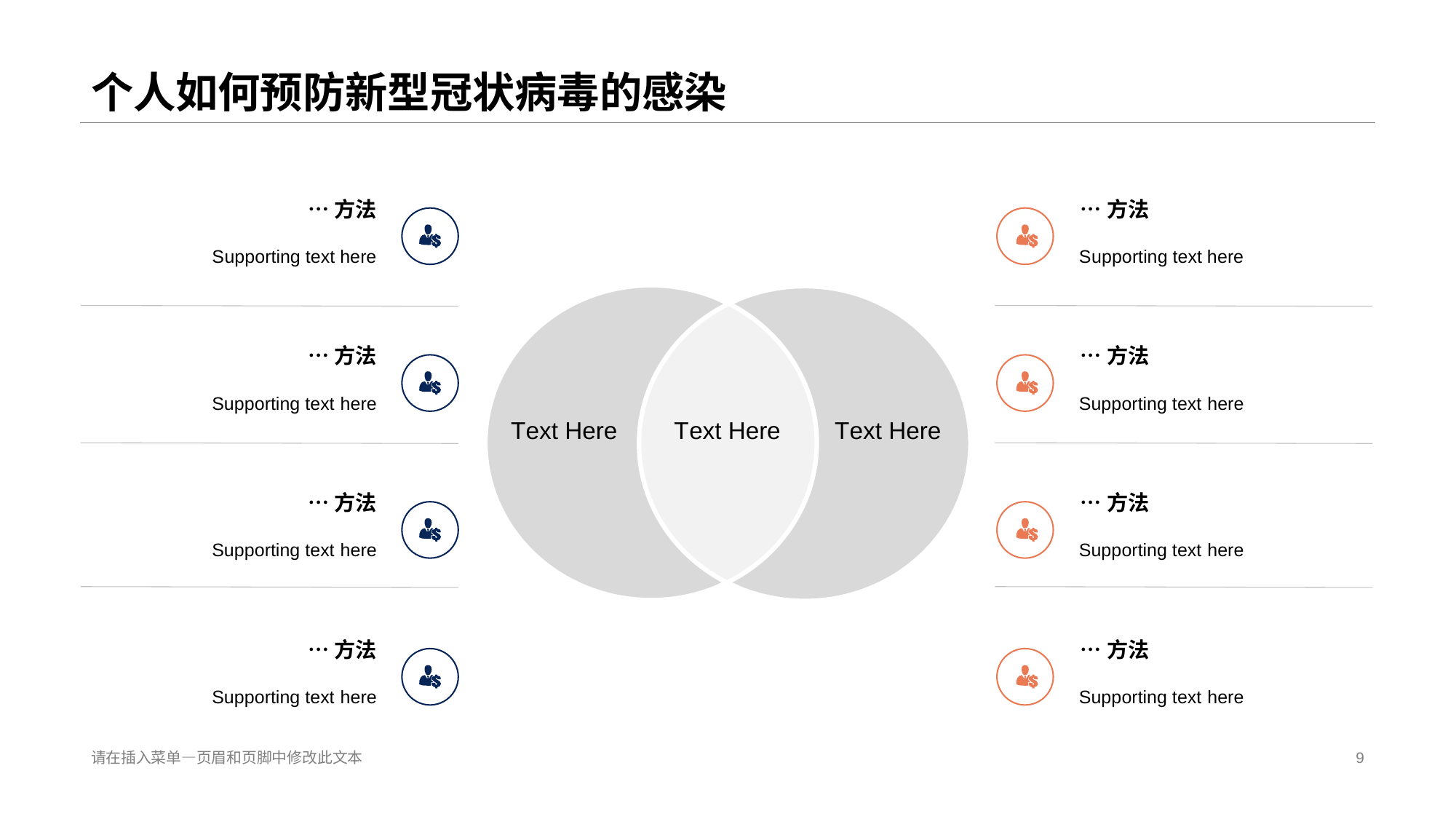

# 个人如何预防新型冠状病毒的感染
…方法
S upporting text here
…方法

S upporting text here

…方法
Supporting text  here
…方法

Supporting text  here
T ext Here
T ext Here
T ext Here
…方法
Supporting text  here
…方法

Supporting text  here
…方法
Supporting text  here
…方法

Supporting text  here
请在插入菜单—页眉和页脚中修改此文本
9